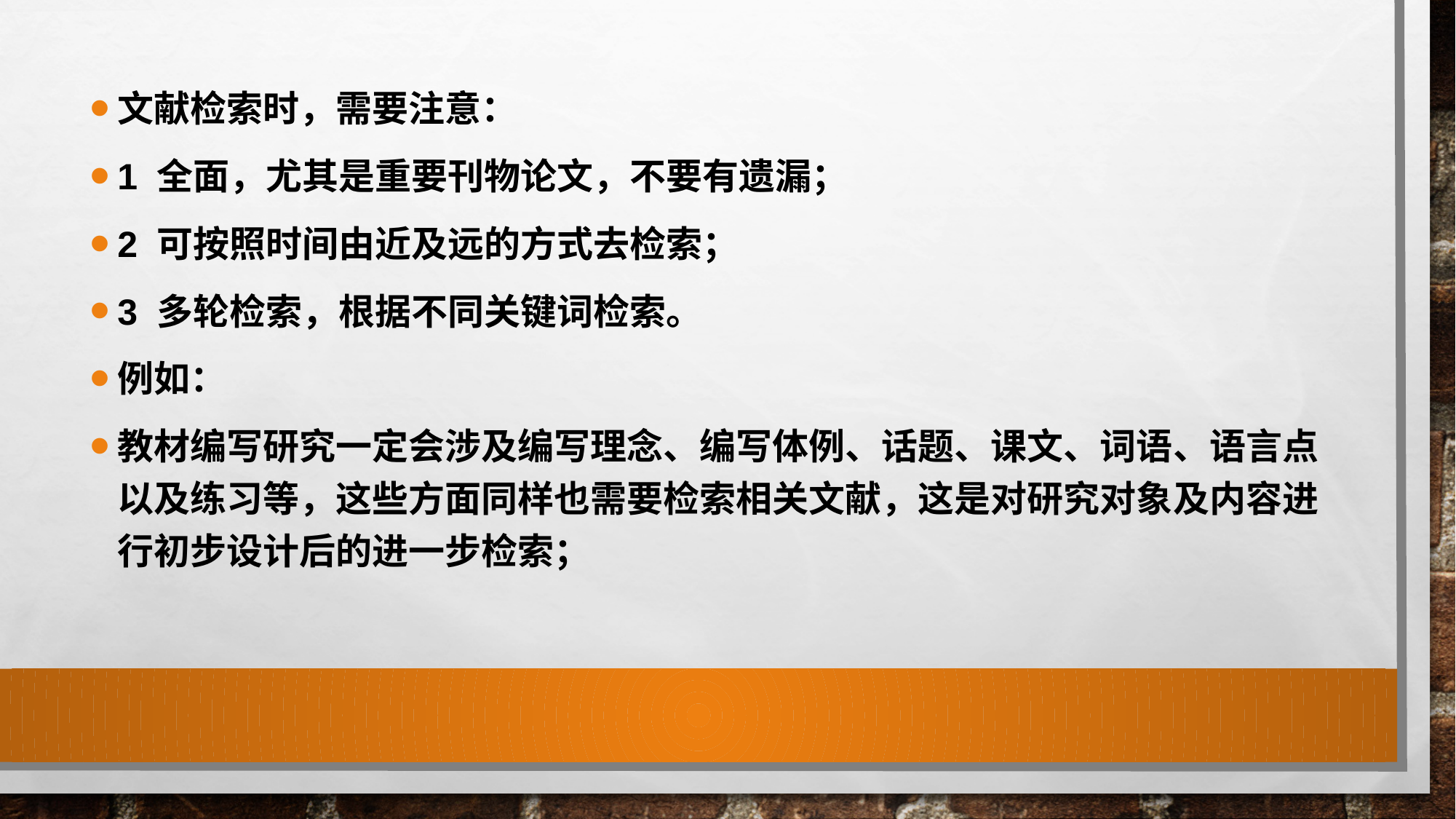

文献检索时，需要注意：
1 全面，尤其是重要刊物论文，不要有遗漏；
2 可按照时间由近及远的方式去检索；
3 多轮检索，根据不同关键词检索。
例如：
教材编写研究一定会涉及编写理念、编写体例、话题、课文、词语、语言点以及练习等，这些方面同样也需要检索相关文献，这是对研究对象及内容进行初步设计后的进一步检索；